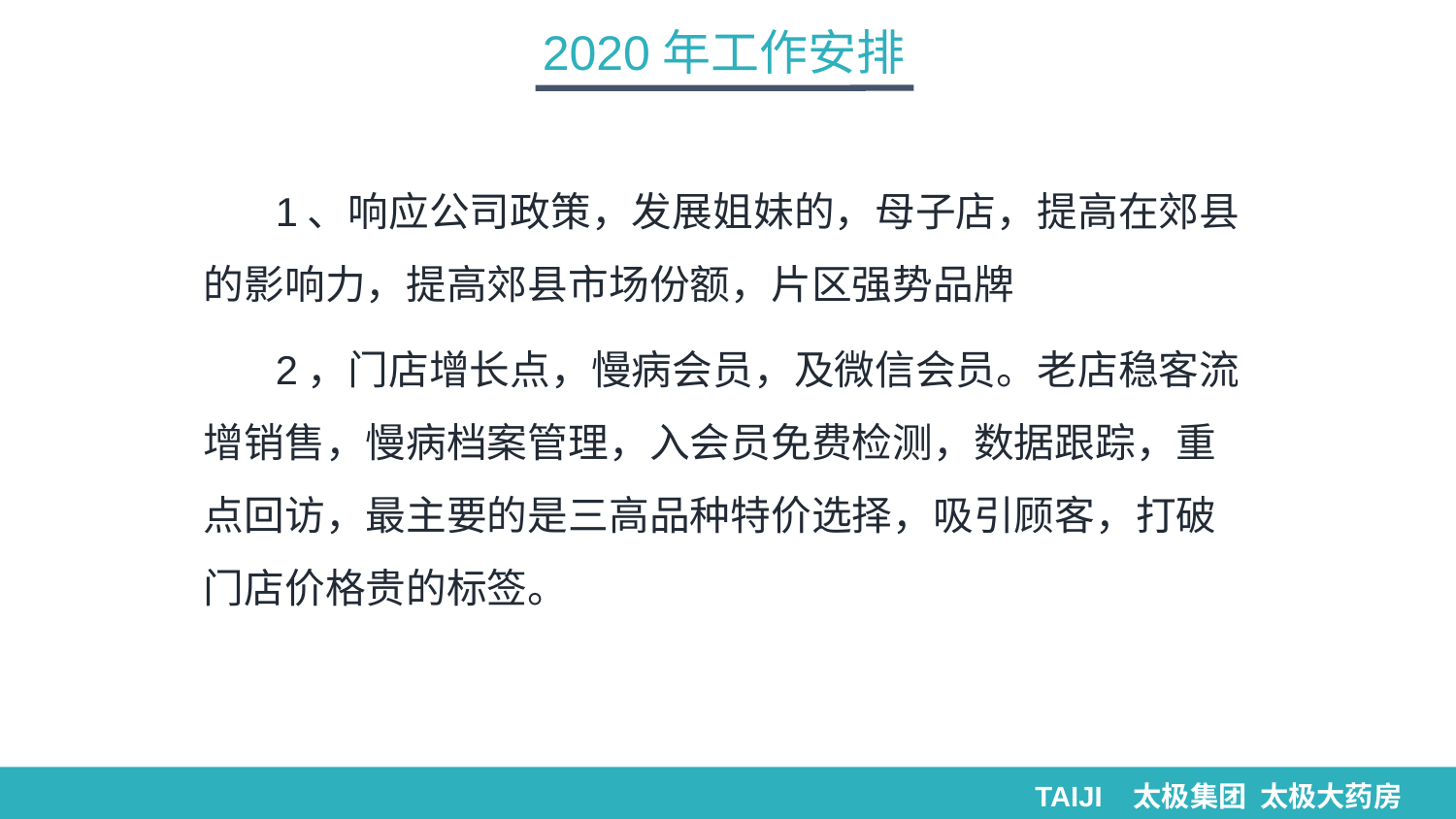

2020年工作安排
1、响应公司政策，发展姐妹的，母子店，提高在郊县的影响力，提高郊县市场份额，片区强势品牌
2，门店增长点，慢病会员，及微信会员。老店稳客流增销售，慢病档案管理，入会员免费检测，数据跟踪，重点回访，最主要的是三高品种特价选择，吸引顾客，打破门店价格贵的标签。

TAIJI   太极集团  太极大药房